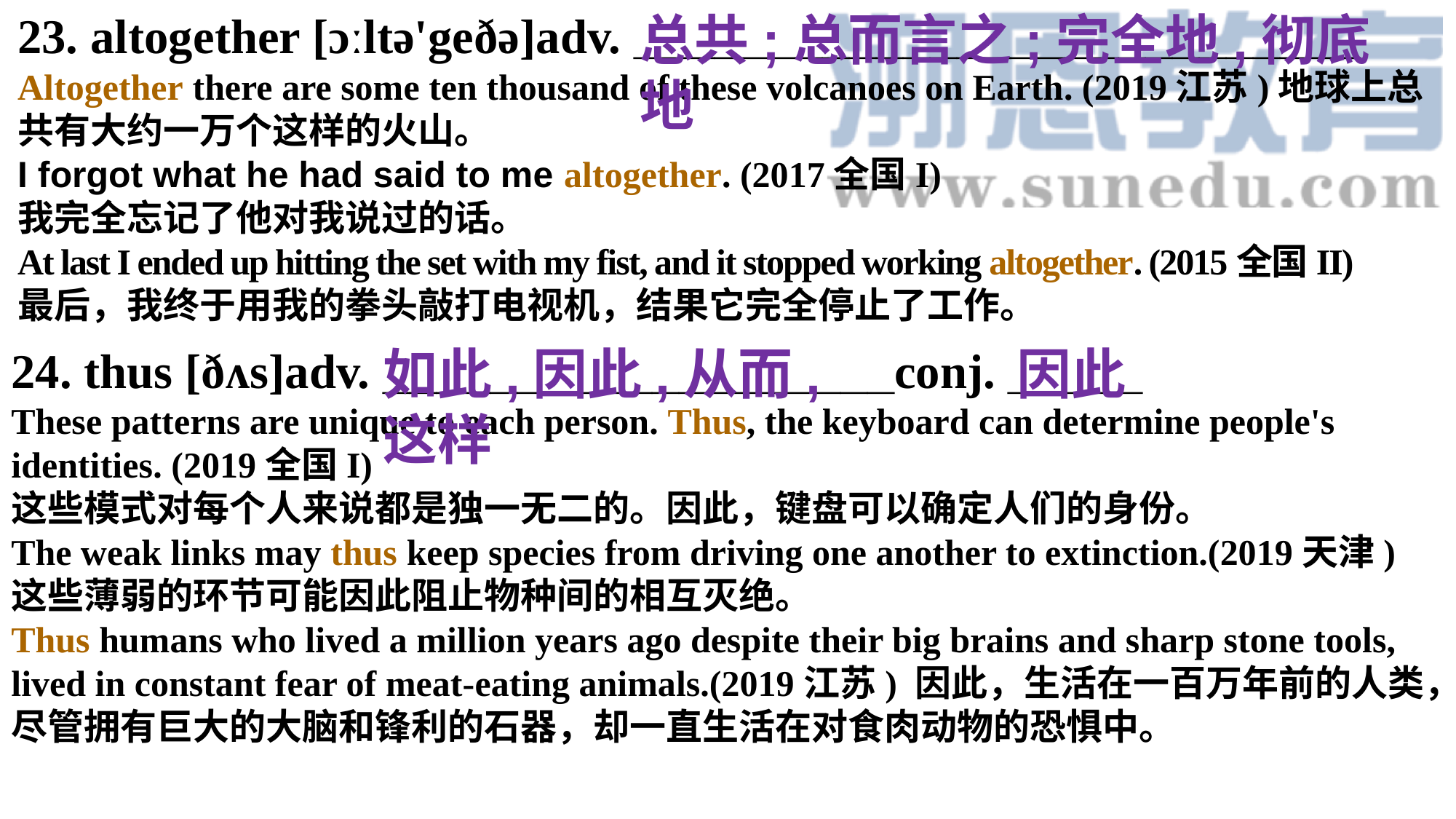

23. altogether [ɔːltə'geðə]adv. ___________________________
Altogether there are some ten thousand of these volcanoes on Earth. (2019江苏)地球上总共有大约一万个这样的火山。I forgot what he had said to me altogether. (2017全国I)
我完全忘记了他对我说过的话。
At last I ended up hitting the set with my fist, and it stopped working altogether. (2015全国II)
最后，我终于用我的拳头敲打电视机，结果它完全停止了工作。
总共;总而言之;完全地,彻底地
24. thus [ðʌs]adv. ___________________conj. _____
These patterns are unique to each person. Thus, the keyboard can determine people's identities. (2019全国I)
这些模式对每个人来说都是独一无二的。因此，键盘可以确定人们的身份。The weak links may thus keep species from driving one another to extinction.(2019天津)这些薄弱的环节可能因此阻止物种间的相互灭绝。
Thus humans who lived a million years ago despite their big brains and sharp stone tools, lived in constant fear of meat-eating animals.(2019江苏) 因此，生活在一百万年前的人类，尽管拥有巨大的大脑和锋利的石器，却一直生活在对食肉动物的恐惧中。
如此,因此,从而,这样
因此